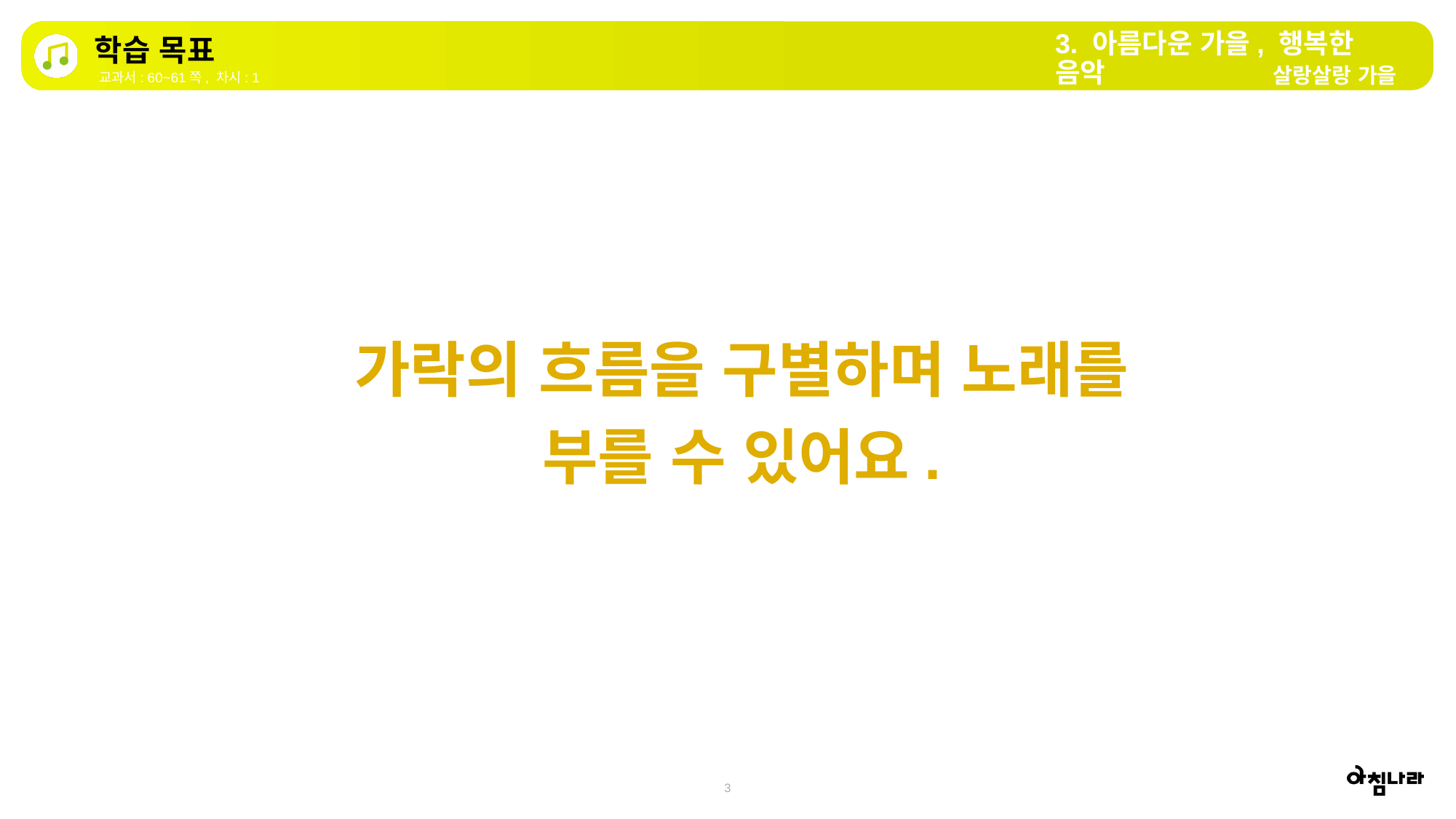

3. 아름다운 가을, 행복한 음악
학습 목표
살랑살랑 가을
교과서: 60~61쪽, 차시: 1
가락의 흐름을 구별하며 노래를 부를 수 있어요.
3